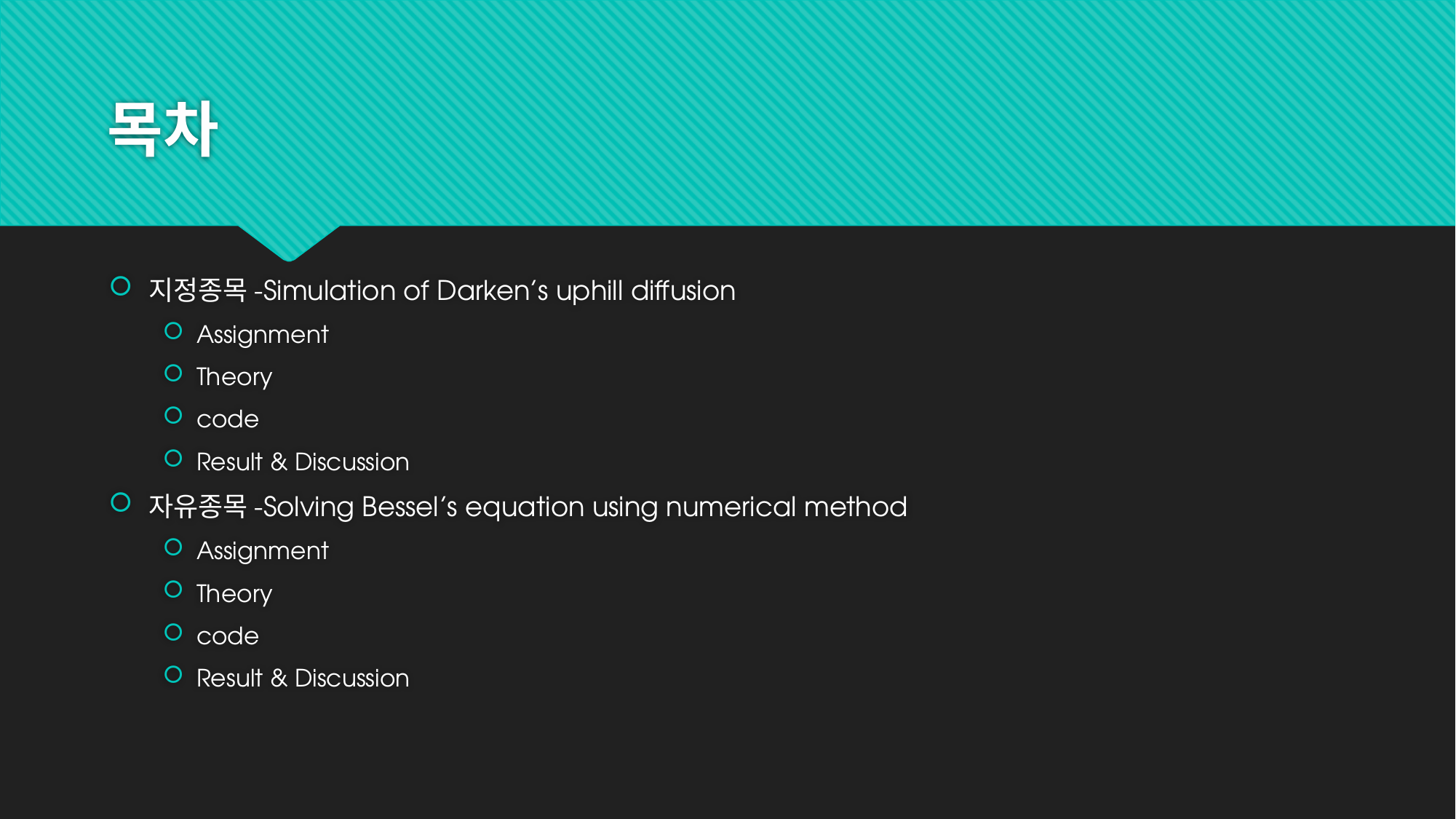

# 목차
지정종목-Simulation of Darken’s uphill diffusion
Assignment
Theory
code
Result & Discussion
자유종목-Solving Bessel’s equation using numerical method
Assignment
Theory
code
Result & Discussion